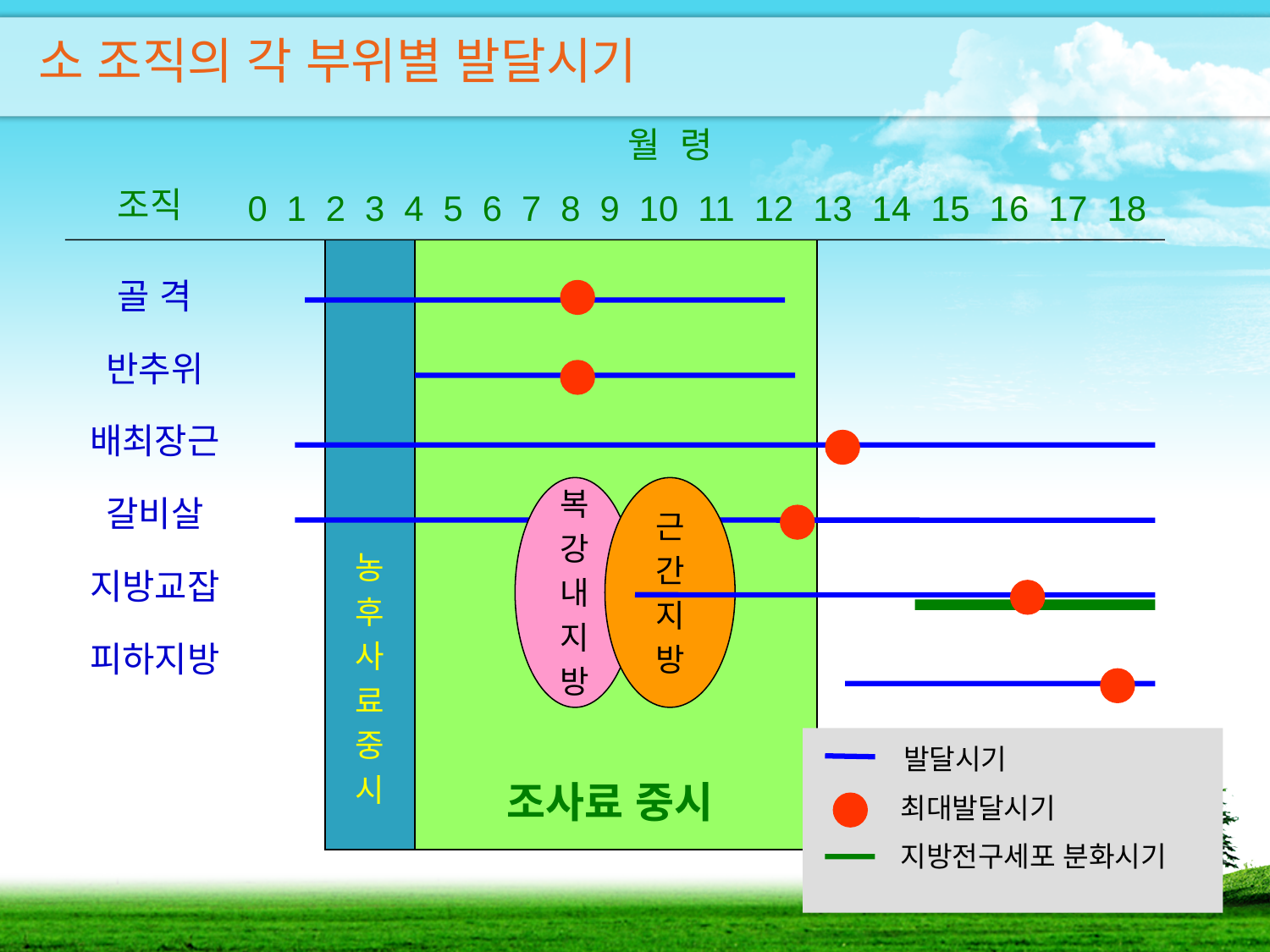

소 조직의 각 부위별 발달시기
월  령
조직
0  1  2  3  4  5  6  7  8  9  10  11  12  13  14  15  16  17  18

농
후
사
료
중
시

골 격
반추위
배최장근
갈비살
지방교잡
피하지방

복
강
내
지
방
근
간
지
방

        발달시기
          최대발달시기
          지방전구세포 분화시기

조사료 중시